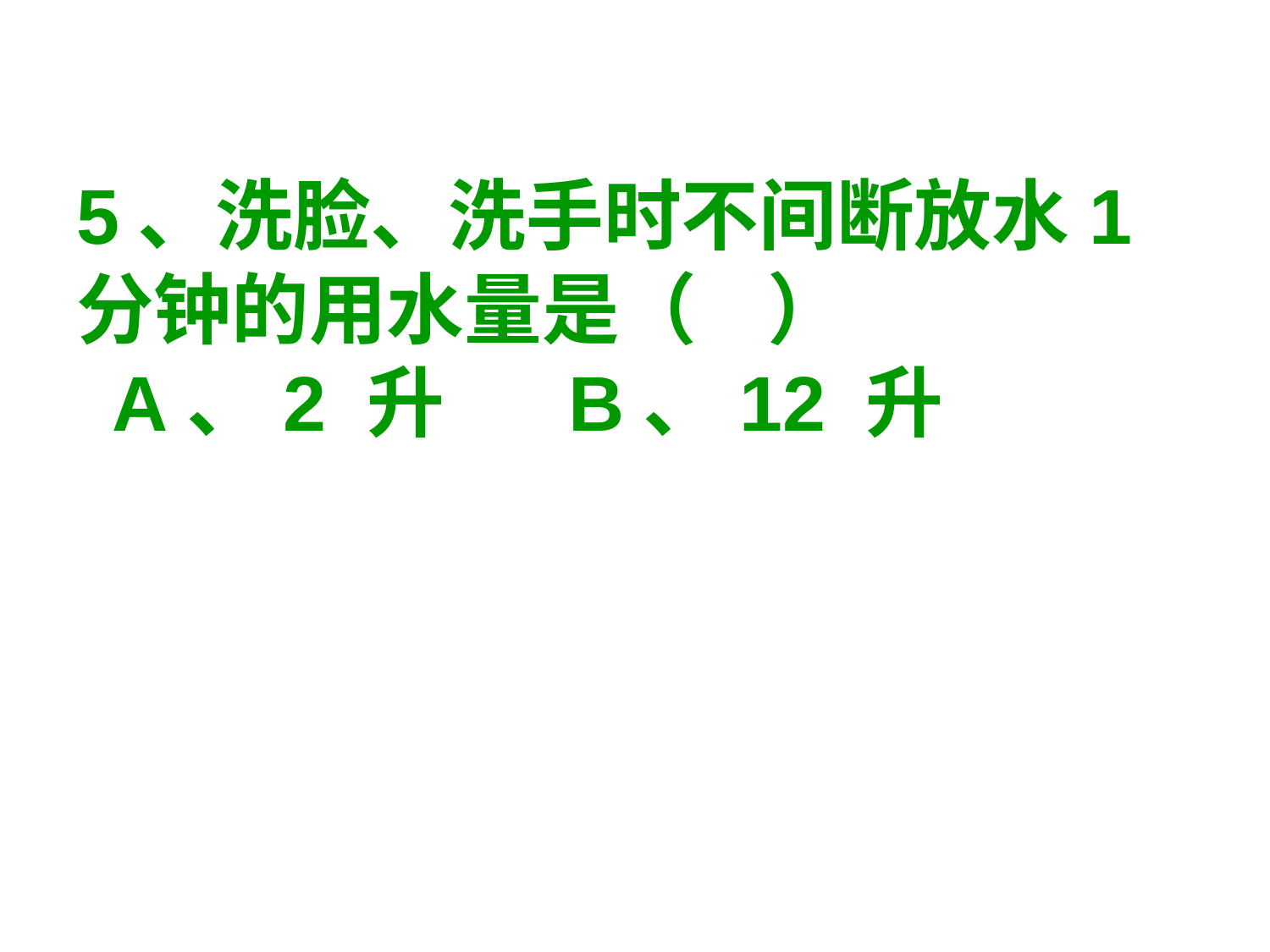

# 5、洗脸、洗手时不间断放水1 分钟的用水量是（    ） A、2 升      B、12 升